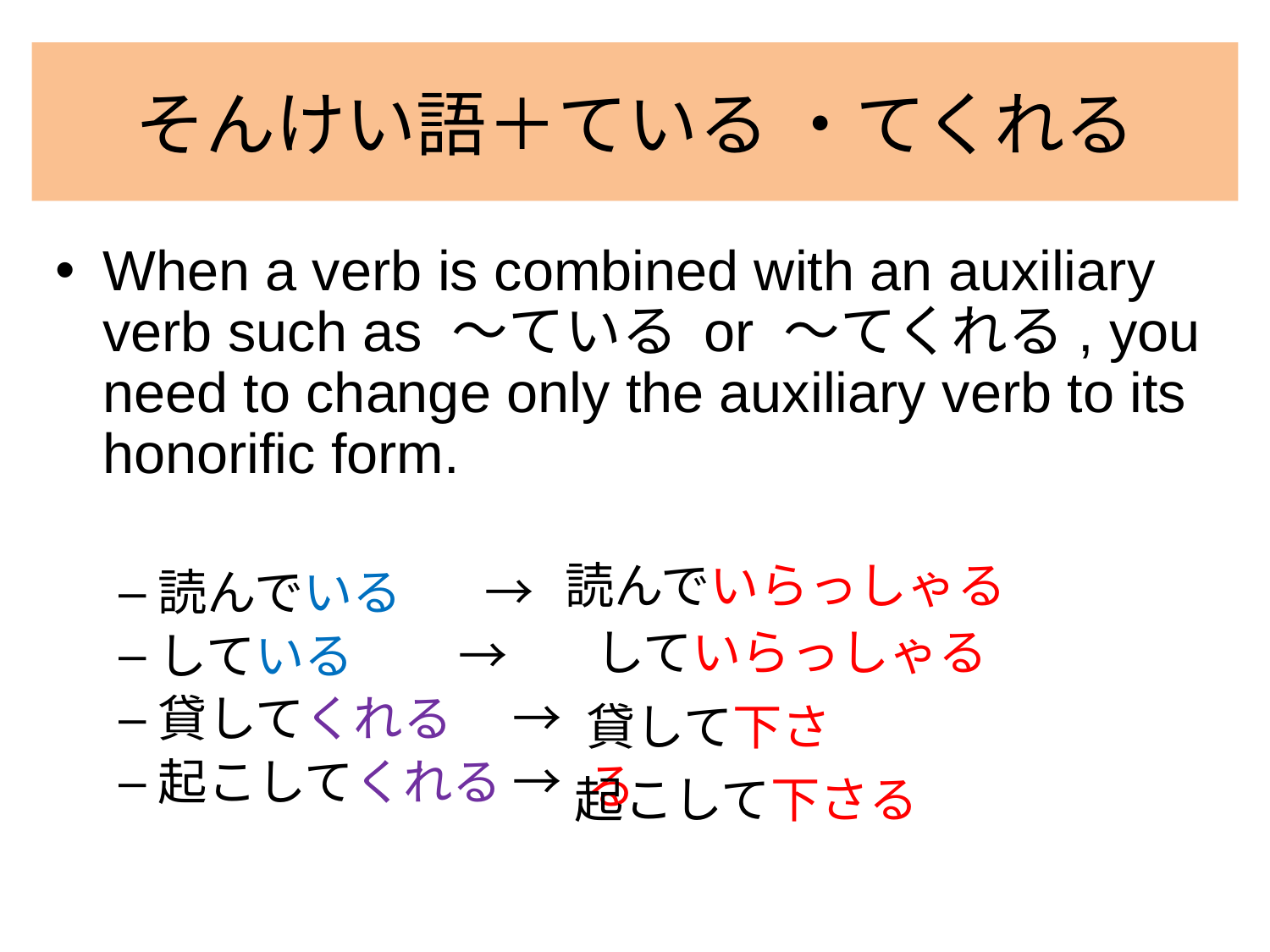

# そんけい語＋ている ・てくれる
When a verb is combined with an auxiliary verb such as 〜ている or 〜てくれる, you need to change only the auxiliary verb to its honorific form.

読んでいる　   →
している　     →
貸してくれる　 →
起こしてくれる →
読んでいらっしゃる
していらっしゃる
貸して下さる
起こして下さる